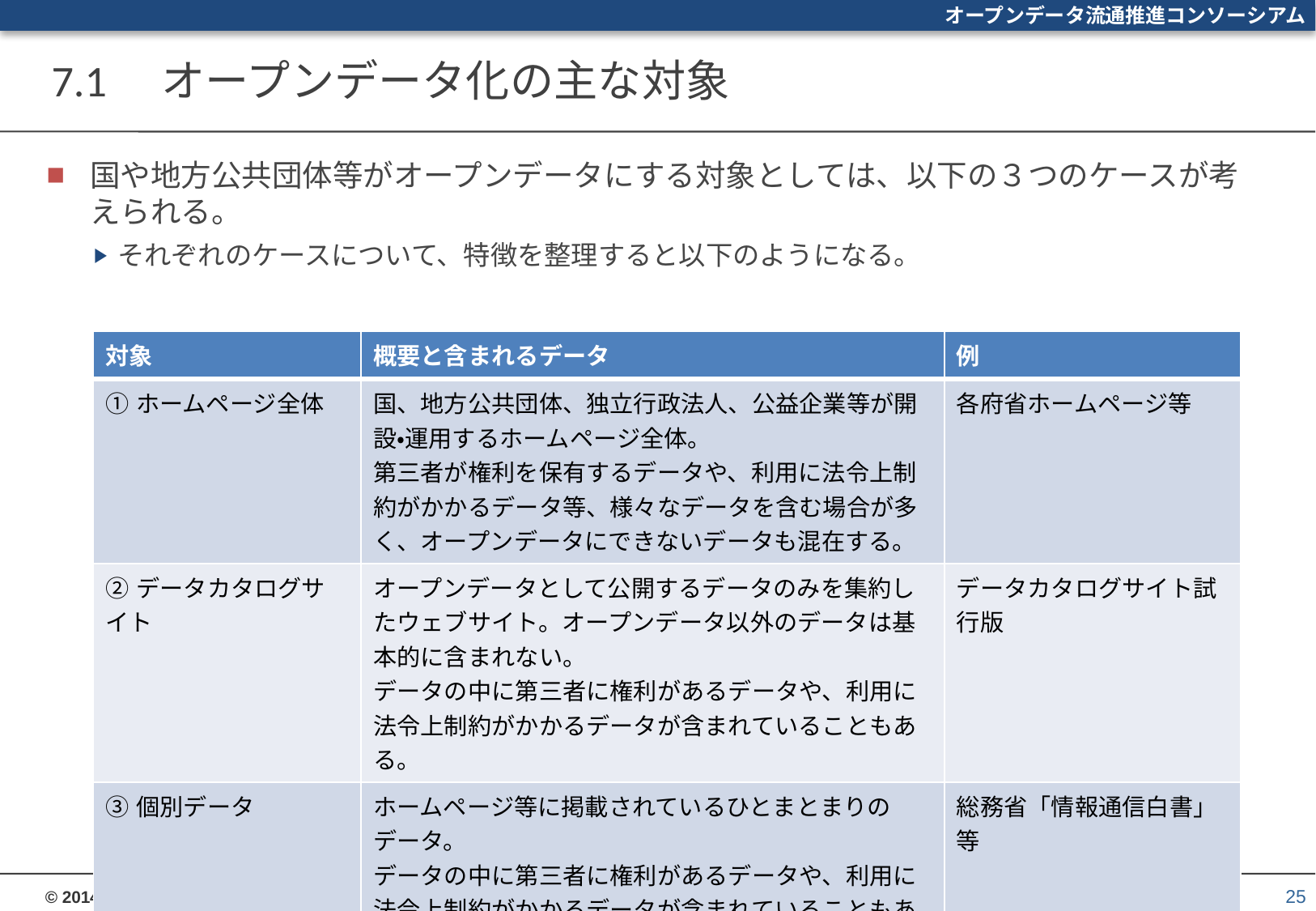

# 7.1　オープンデータ化の主な対象
国や地方公共団体等がオープンデータにする対象としては、以下の３つのケースが考えられる。
それぞれのケースについて、特徴を整理すると以下のようになる。
| 対象 | 概要と含まれるデータ | 例 |
| --- | --- | --- |
| ①ホームページ全体 | 国、地方公共団体、独立行政法人、公益企業等が開設・運用するホームページ全体。 第三者が権利を保有するデータや、利用に法令上制約がかかるデータ等、様々なデータを含む場合が多く、オープンデータにできないデータも混在する。 | 各府省ホームページ等 |
| ②データカタログサイト | オープンデータとして公開するデータのみを集約したウェブサイト。オープンデータ以外のデータは基本的に含まれない。 データの中に第三者に権利があるデータや、利用に法令上制約がかかるデータが含まれていることもある。 | データカタログサイト試行版 |
| ③個別データ | ホームページ等に掲載されているひとまとまりのデータ。 データの中に第三者に権利があるデータや、利用に法令上制約がかかるデータが含まれていることもある。 | 総務省「情報通信白書」等 |
25